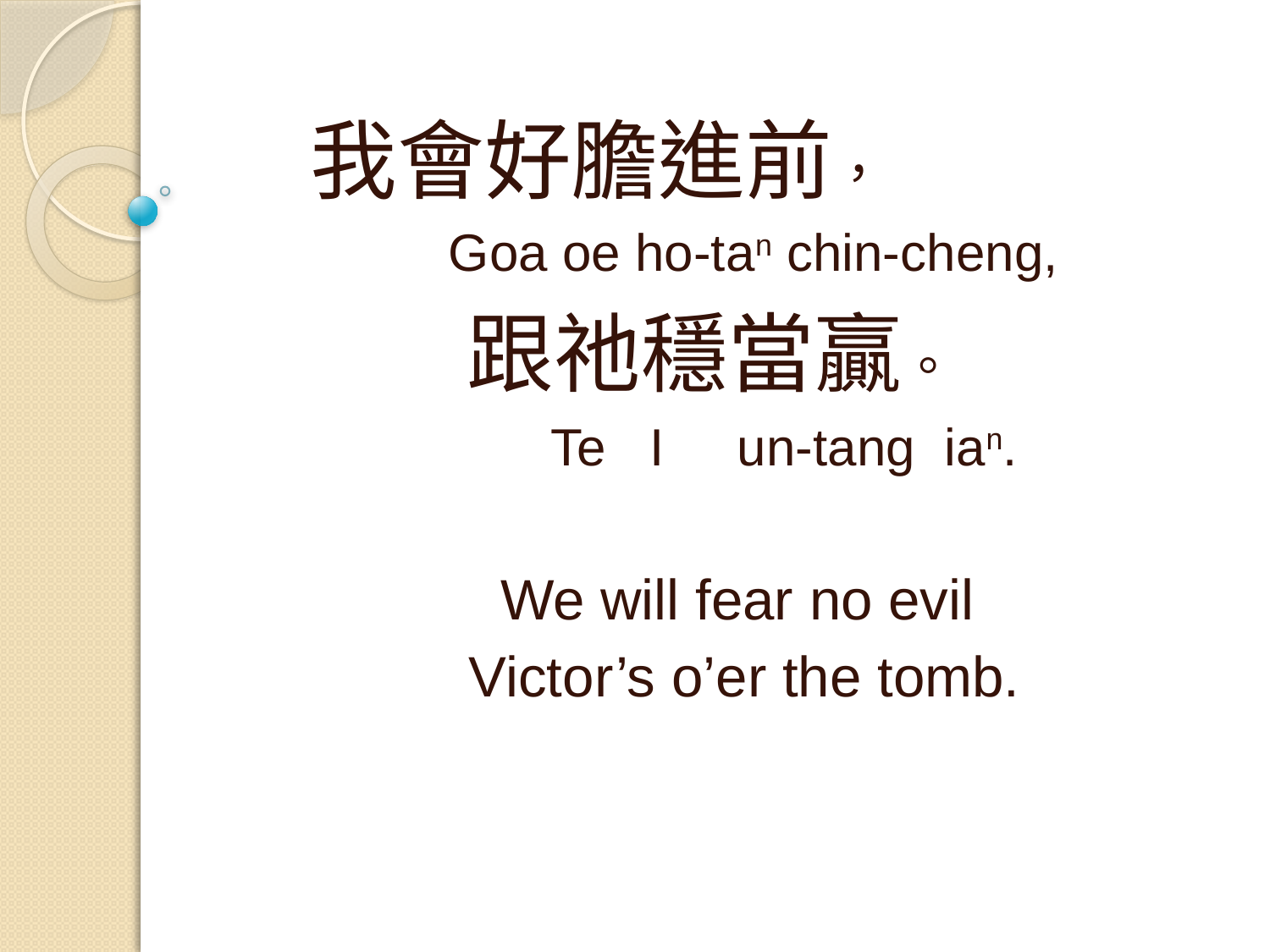

我會好膽進前，
                Goa oe ho-tan chin-cheng,
           跟祂穩當贏。
                       Te   I     un-tang  ian.

                  We will fear no evil
                Victor’s o’er the tomb.